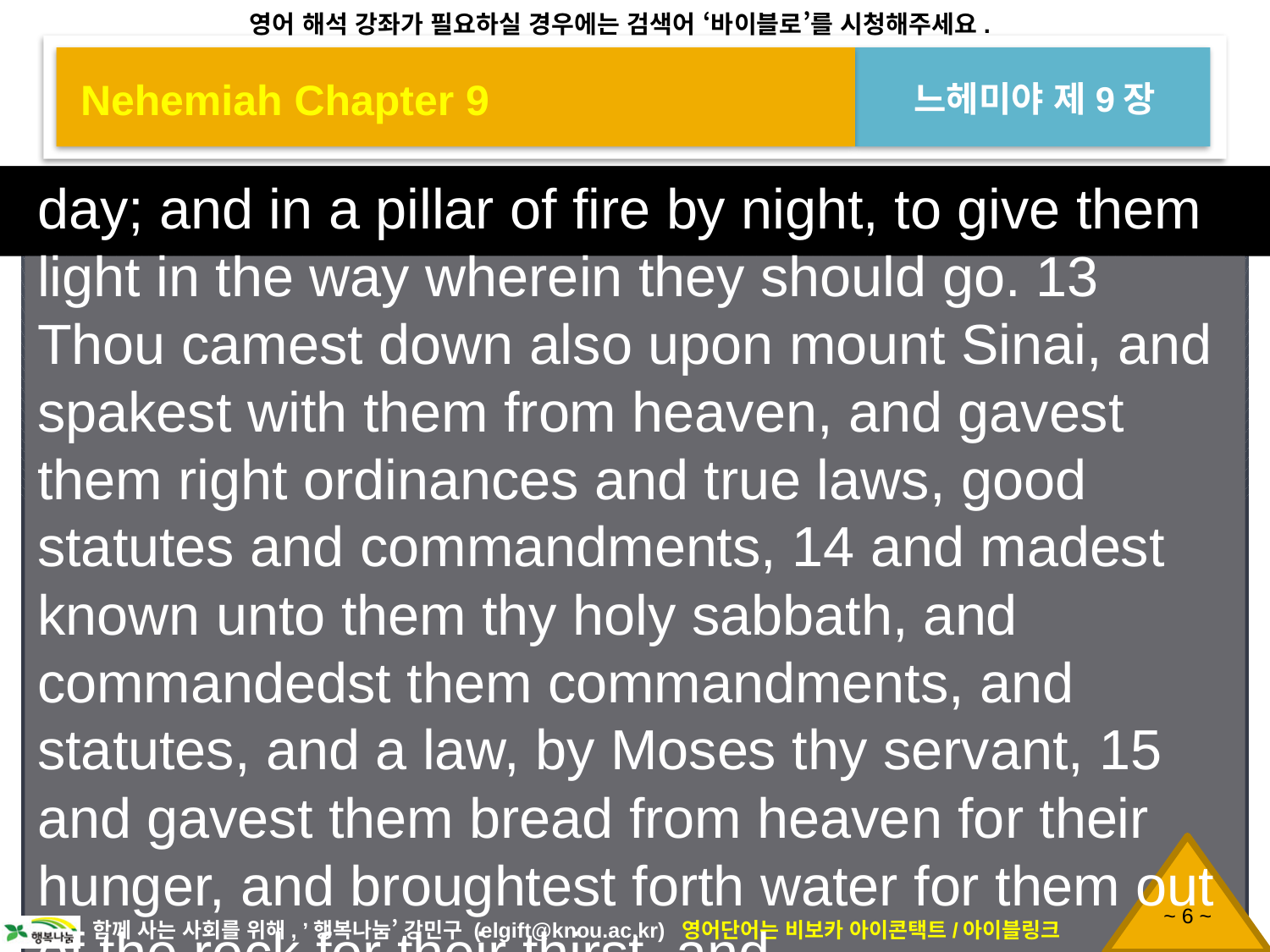

Nehemiah Chapter 9
느헤미야 제9장
day; and in a pillar of fire by night, to give them light in the way wherein they should go. 13 Thou camest down also upon mount Sinai, and spakest with them from heaven, and gavest them right ordinances and true laws, good statutes and commandments, 14 and madest known unto them thy holy sabbath, and commandedst them commandments, and statutes, and a law, by Moses thy servant, 15 and gavest them bread from heaven for their hunger, and broughtest forth water for them out of the rock for their thirst, and